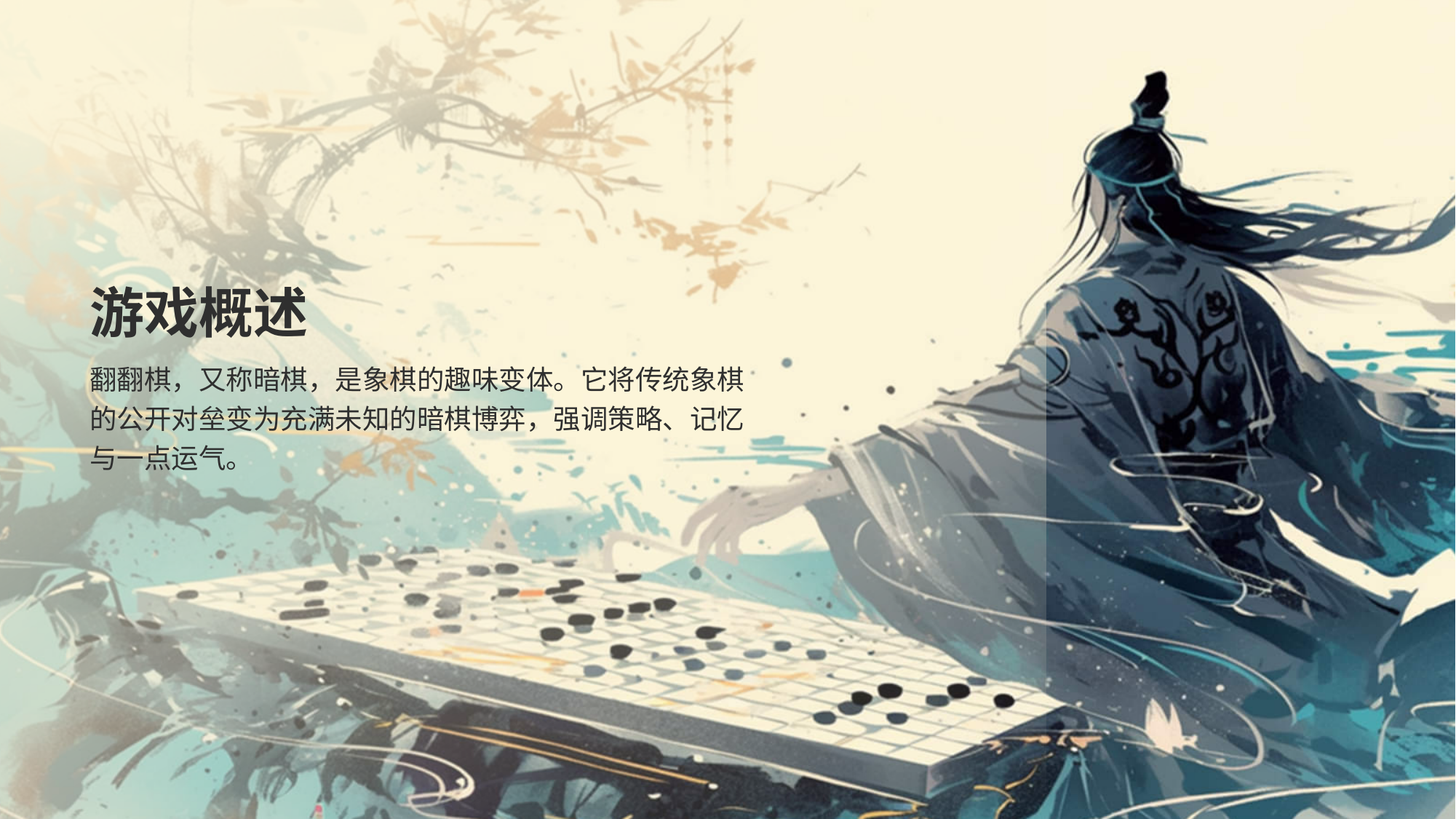

游戏概述
翻翻棋，又称暗棋，是象棋的趣味变体。它将传统象棋的公开对垒变为充满未知的暗棋博弈，强调策略、记忆与一点运气。